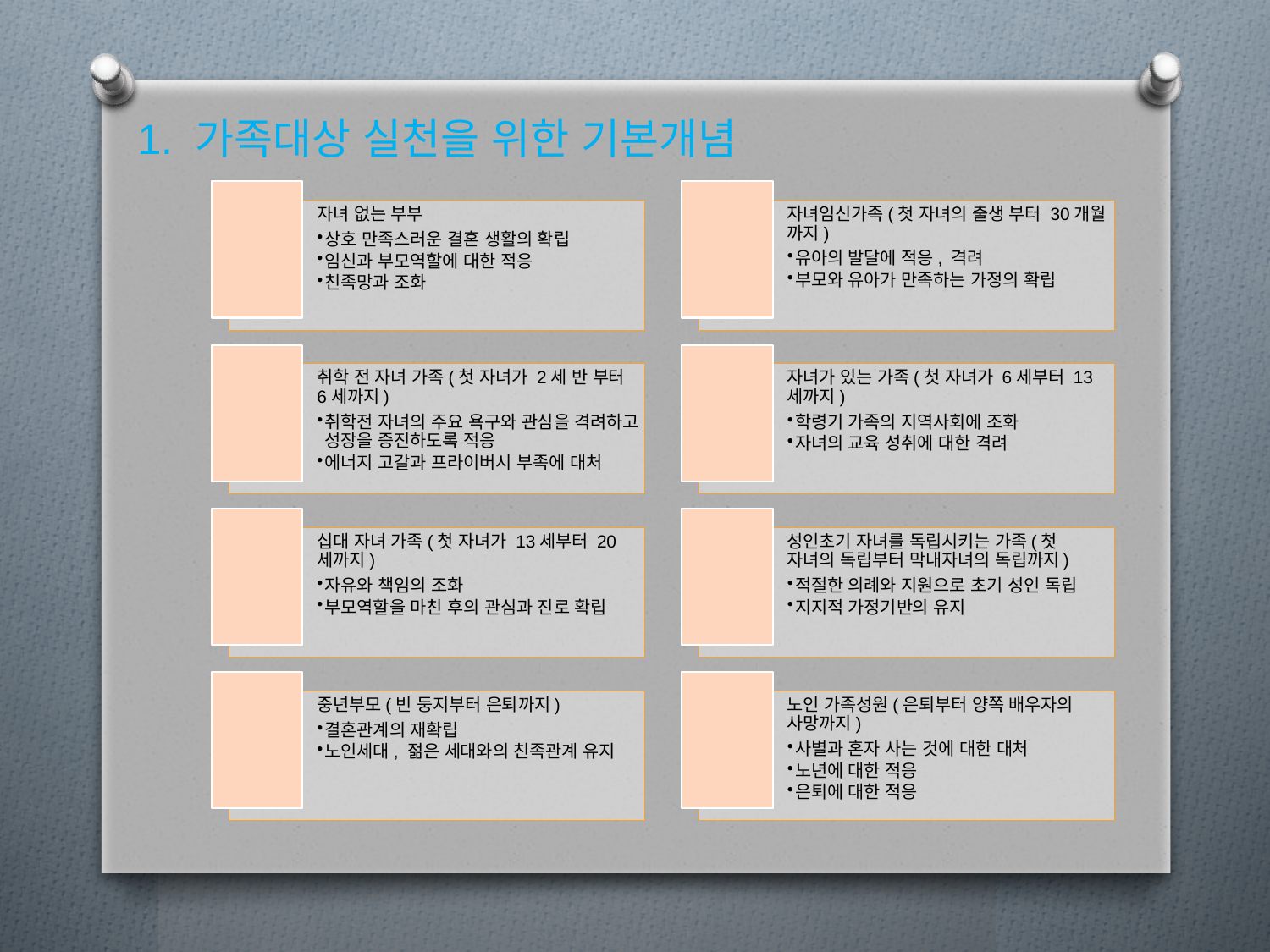

1. 가족대상 실천을 위한 기본개념
자녀 없는 부부
상호 만족스러운 결혼 생활의 확립
임신과 부모역할에 대한 적응
친족망과 조화
자녀임신가족(첫 자녀의 출생 부터 30개월 까지)
유아의 발달에 적응, 격려
부모와 유아가 만족하는 가정의 확립
취학 전 자녀 가족(첫 자녀가 2세 반 부터 6세까지)
취학전 자녀의 주요 욕구와 관심을 격려하고 성장을 증진하도록 적응
에너지 고갈과 프라이버시 부족에 대처
자녀가 있는 가족(첫 자녀가 6세부터 13세까지)
학령기 가족의 지역사회에 조화
자녀의 교육 성취에 대한 격려
십대 자녀 가족(첫 자녀가 13세부터 20세까지)
자유와 책임의 조화
부모역할을 마친 후의 관심과 진로 확립
성인초기 자녀를 독립시키는 가족(첫 자녀의 독립부터 막내자녀의 독립까지)
적절한 의례와 지원으로 초기 성인 독립
지지적 가정기반의 유지
중년부모(빈 둥지부터 은퇴까지)
결혼관계의 재확립
노인세대, 젊은 세대와의 친족관계 유지
노인 가족성원(은퇴부터 양쪽 배우자의 사망까지)
사별과 혼자 사는 것에 대한 대처
노년에 대한 적응
은퇴에 대한 적응